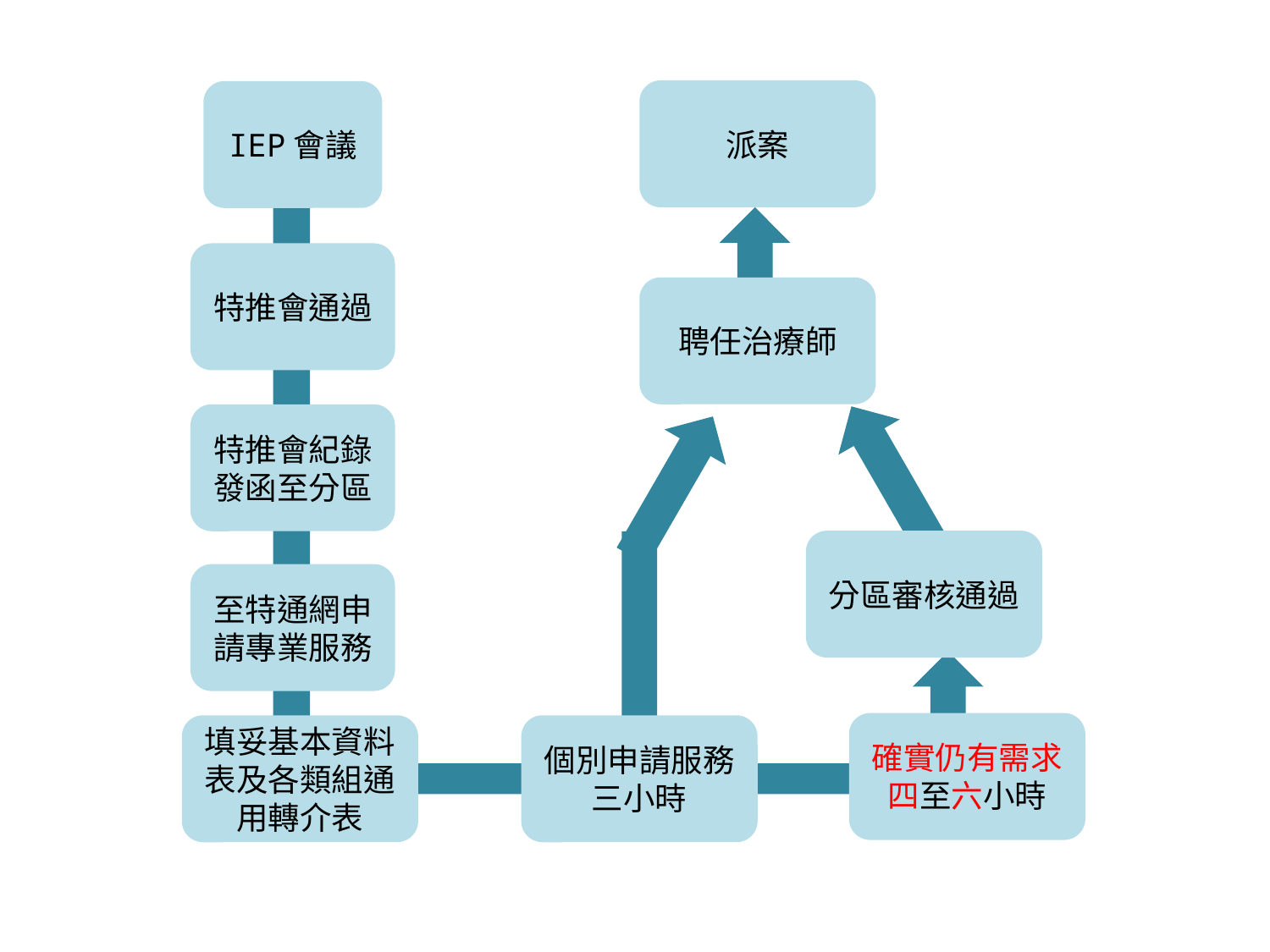

派案
IEP會議

特推會通過
聘任治療師

特推會紀錄發函至分區

分區審核通過

至特通網申請專業服務

確實仍有需求
四至六小時
填妥基本資料表及各類組通用轉介表
個別申請服務三小時